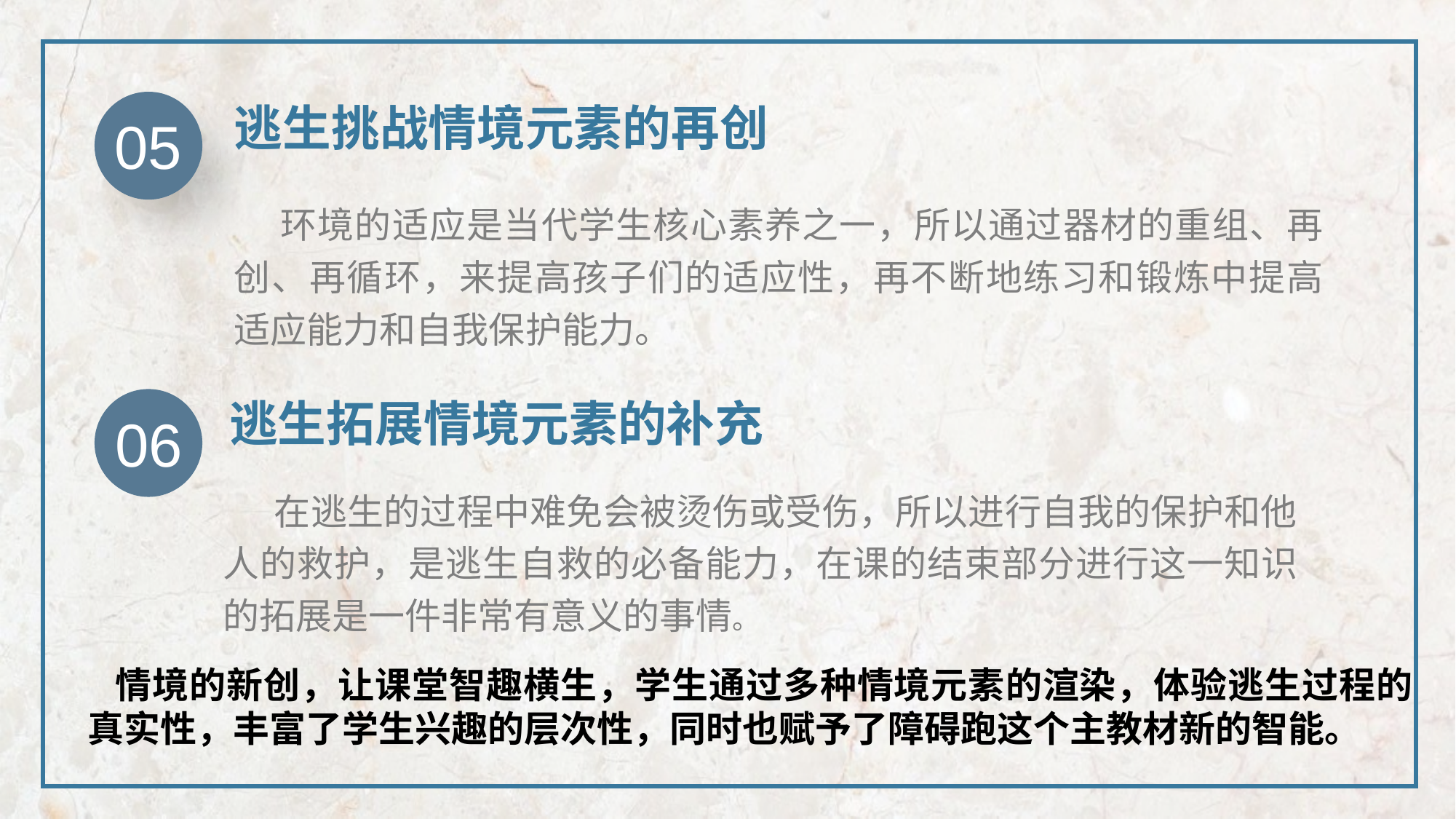

逃生挑战情境元素的再创
05
    环境的适应是当代学生核心素养之一，所以通过器材的重组、再创、再循环，来提高孩子们的适应性，再不断地练习和锻炼中提高适应能力和自我保护能力。
逃生拓展情境元素的补充

06
     在逃生的过程中难免会被烫伤或受伤，所以进行自我的保护和他人的救护，是逃生自救的必备能力，在课的结束部分进行这一知识的拓展是一件非常有意义的事情。
  情境的新创，让课堂智趣横生，学生通过多种情境元素的渲染，体验逃生过程的真实性，丰富了学生兴趣的层次性，同时也赋予了障碍跑这个主教材新的智能。